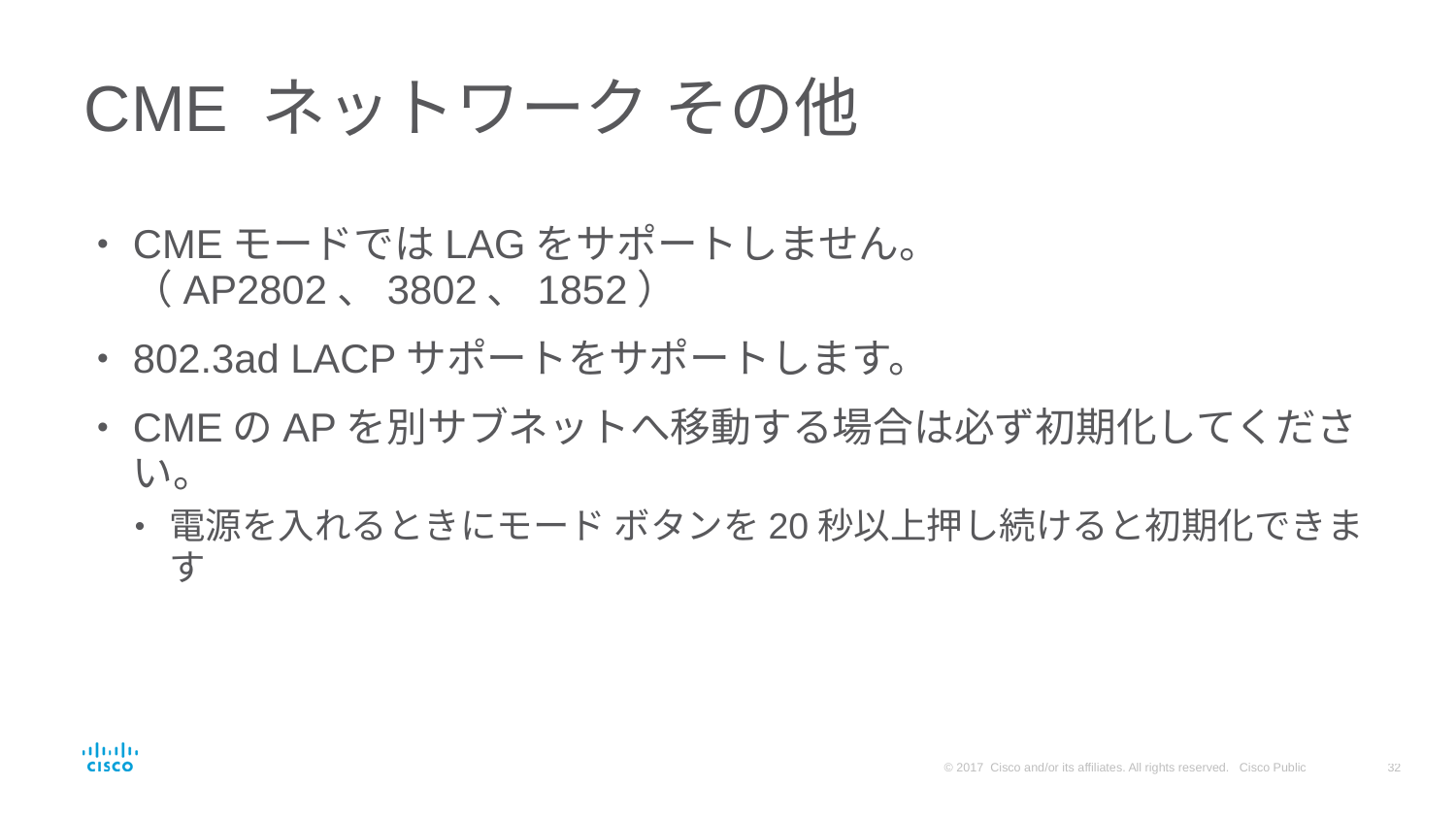

# CME ネットワーク その他
CMEモードではLAGをサポートしません。（AP2802、3802、1852）
802.3ad LACPサポートをサポートします。
CMEのAPを別サブネットへ移動する場合は必ず初期化してください。
電源を入れるときにモード ボタンを20秒以上押し続けると初期化できます